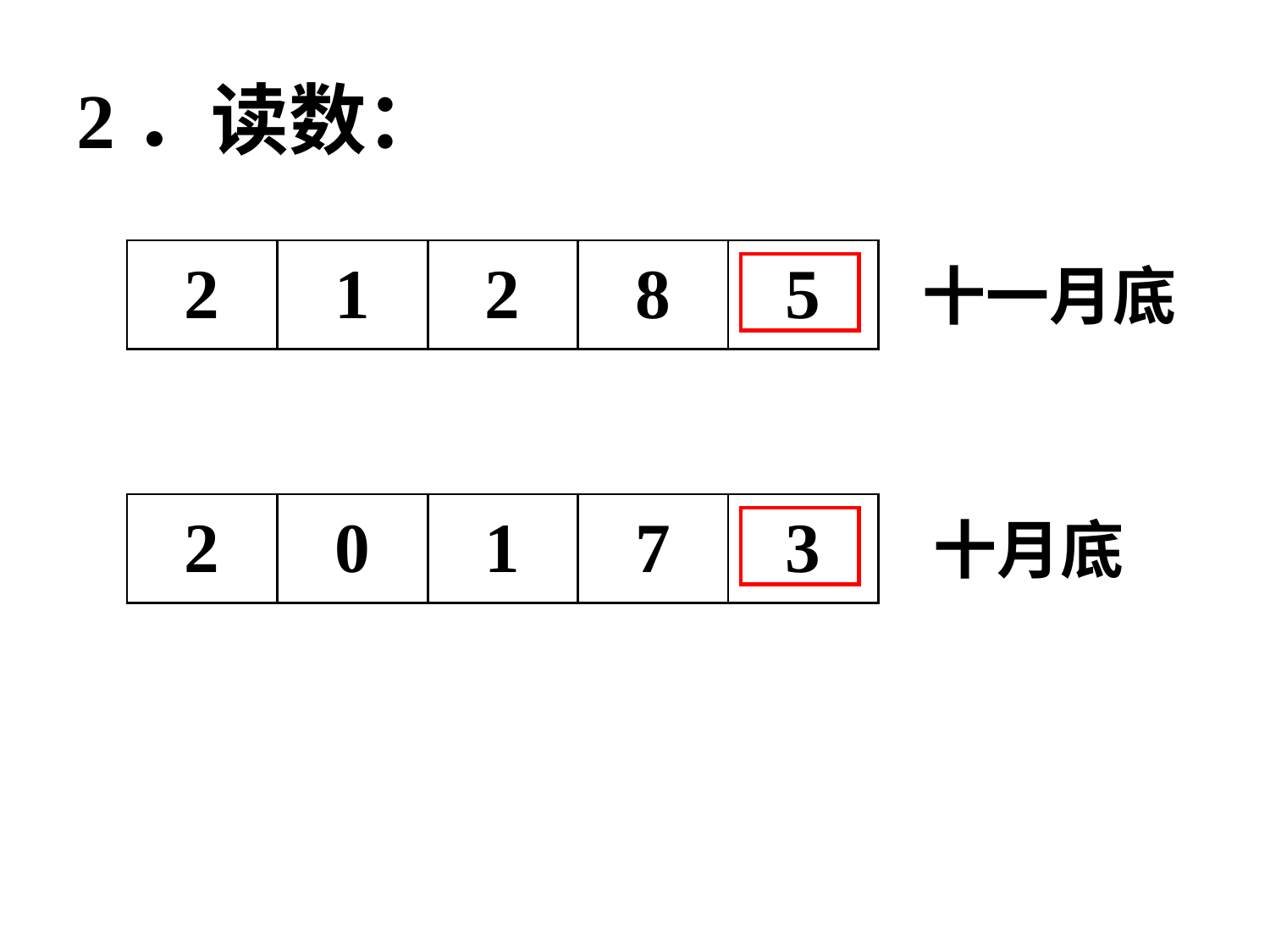

# 2．读数：
| 2 | 1 | 2 | 8 | 5 |
| --- | --- | --- | --- | --- |
十一月底

| 2 | 0 | 1 | 7 | 3 |
| --- | --- | --- | --- | --- |
十月底